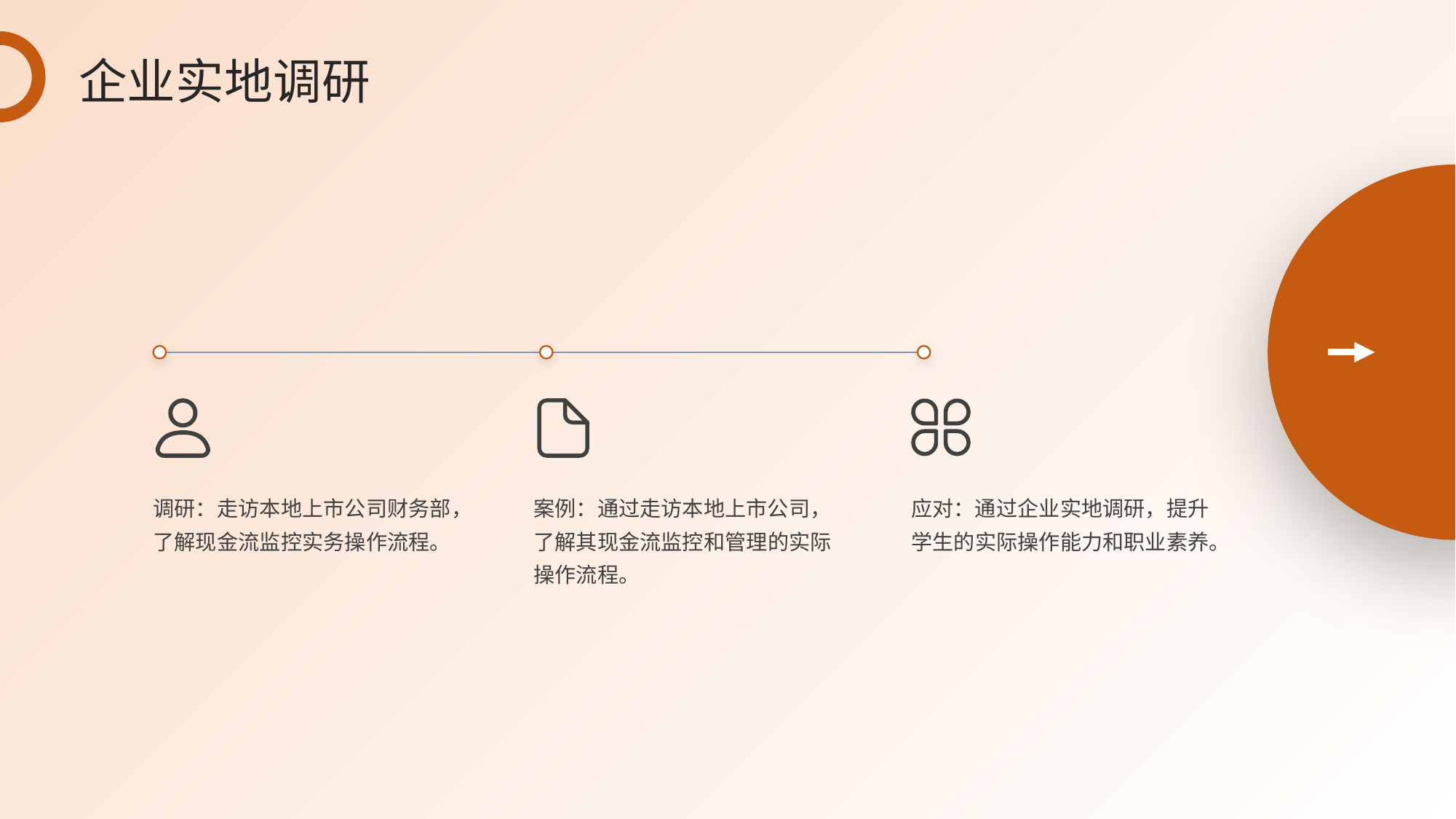

企业实地调研

案例：通过走访本地上市公司，了解其现金流监控和管理的实际操作流程。
应对：通过企业实地调研，提升学生的实际操作能力和职业素养。
调研：走访本地上市公司财务部，了解现金流监控实务操作流程。